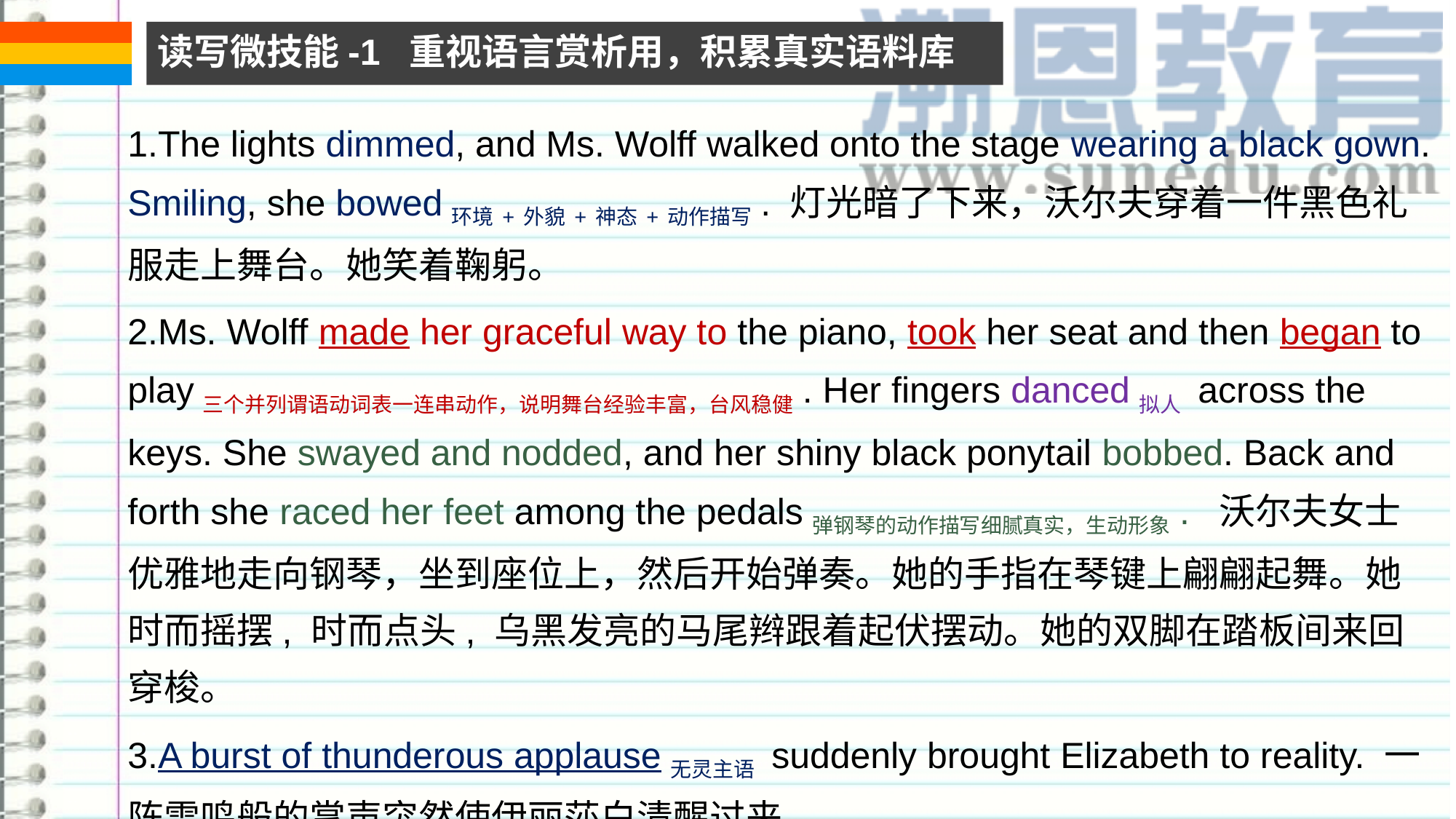

读写微技能-1  重视语言赏析用，积累真实语料库
1.The lights dimmed, and Ms. Wolff walked onto the stage wearing a black gown. Smiling, she bowed环境+外貌+神态+动作描写. 灯光暗了下来，沃尔夫穿着一件黑色礼服走上舞台。她笑着鞠躬。
2.Ms. Wolff made her graceful way to the piano, took her seat and then began to play三个并列谓语动词表一连串动作，说明舞台经验丰富，台风稳健. Her fingers danced拟人 across the keys. She swayed and nodded, and her shiny black ponytail bobbed. Back and forth she raced her feet among the pedals弹钢琴的动作描写细腻真实，生动形象.  沃尔夫女士优雅地走向钢琴，坐到座位上，然后开始弹奏。她的手指在琴键上翩翩起舞。她时而摇摆, 时而点头, 乌黑发亮的马尾辫跟着起伏摆动。她的双脚在踏板间来回穿梭。
3.A burst of thunderous applause无灵主语 suddenly brought Elizabeth to reality. 一阵雷鸣般的掌声突然使伊丽莎白清醒过来。